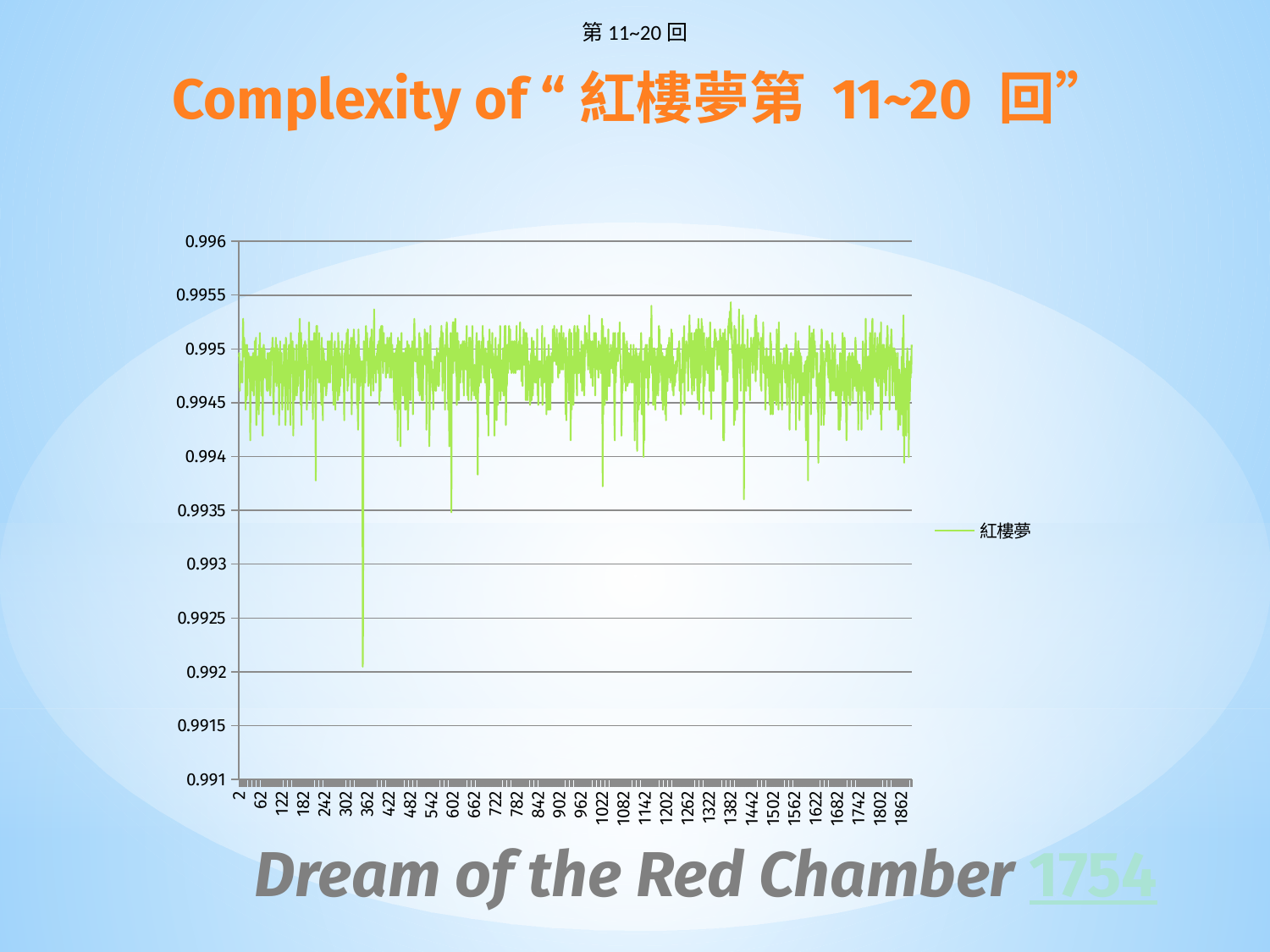

第11~20回
# Complexity of “紅樓夢第 11~20 回”

### Chart

| Category |  |
|---|---|
Dream of the Red Chamber 1754